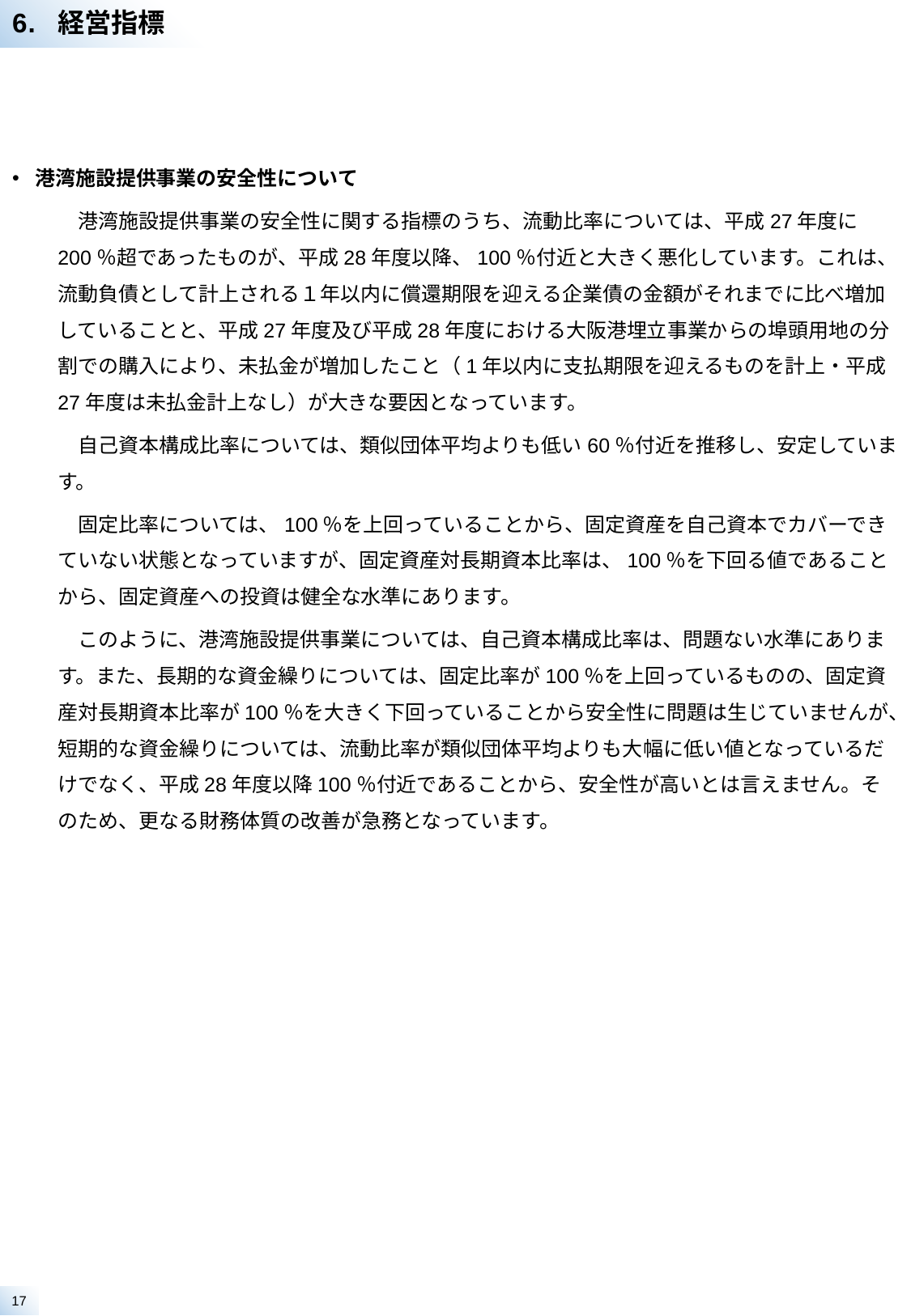

経営指標
港湾施設提供事業の安全性について
　港湾施設提供事業の安全性に関する指標のうち、流動比率については、平成27年度に200％超であったものが、平成28年度以降、100％付近と大きく悪化しています。これは、流動負債として計上される１年以内に償還期限を迎える企業債の金額がそれまでに比べ増加していることと、平成27年度及び平成28年度における大阪港埋立事業からの埠頭用地の分割での購入により、未払金が増加したこと（1年以内に支払期限を迎えるものを計上・平成27年度は未払金計上なし）が大きな要因となっています。
　自己資本構成比率については、類似団体平均よりも低い60％付近を推移し、安定しています。
　固定比率については、100％を上回っていることから、固定資産を自己資本でカバーできていない状態となっていますが、固定資産対長期資本比率は、100％を下回る値であることから、固定資産への投資は健全な水準にあります。
　このように、港湾施設提供事業については、自己資本構成比率は、問題ない水準にあります。また、長期的な資金繰りについては、固定比率が100％を上回っているものの、固定資産対長期資本比率が100％を大きく下回っていることから安全性に問題は生じていませんが、短期的な資金繰りについては、流動比率が類似団体平均よりも大幅に低い値となっているだけでなく、平成28年度以降100％付近であることから、安全性が高いとは言えません。そのため、更なる財務体質の改善が急務となっています。
17